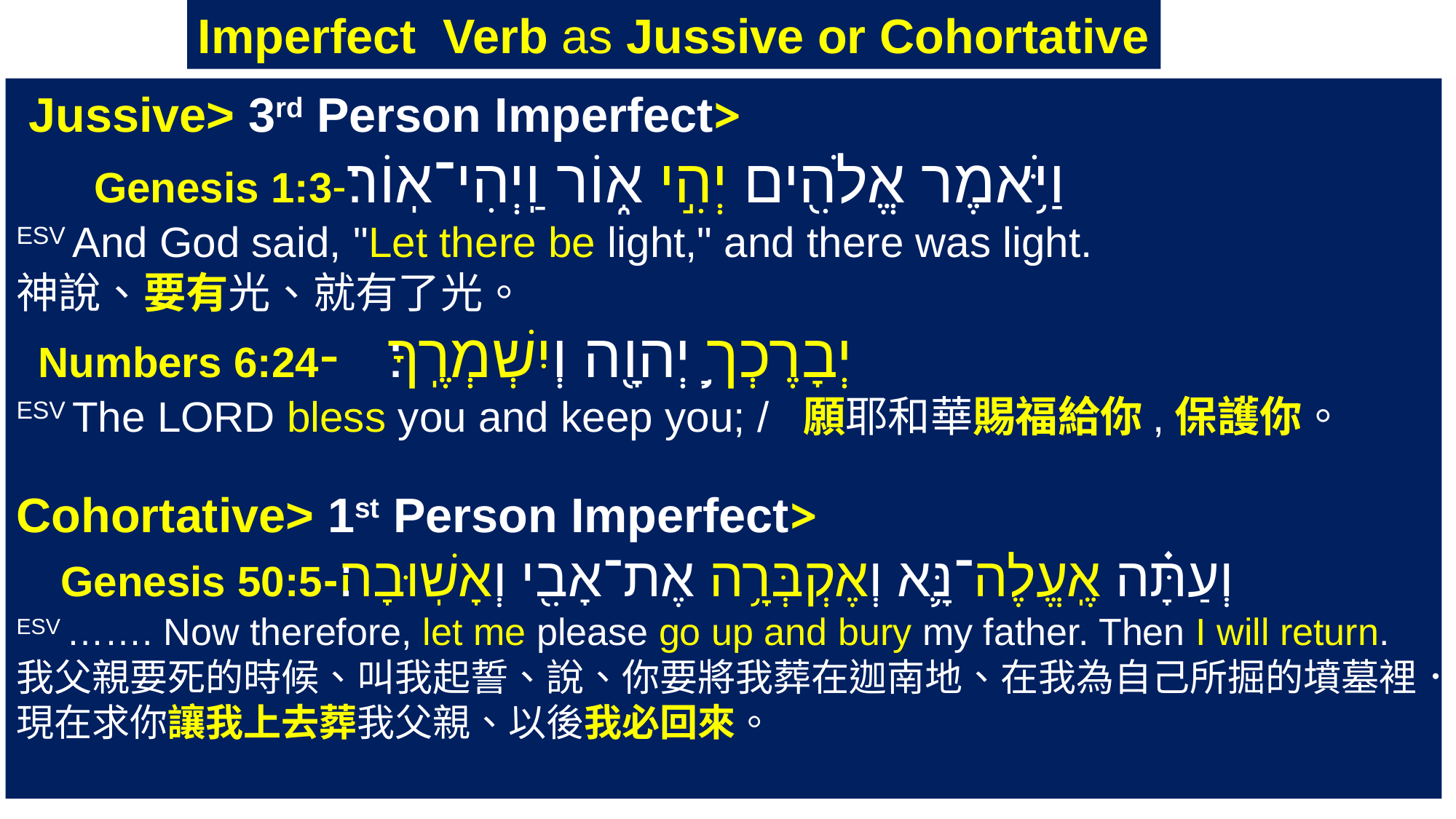

Imperfect  Verb as Jussive or Cohortative
        <Jussive> 3rd Person Imperfect
‎וַיֹּ֥אמֶר אֱלֹהִ֖ים יְהִ֣י א֑וֹר וַֽיְהִי־אֽוֹר׃-Genesis 1:3
ESV And God said, "Let there be light," and there was light.
神說、要有光、就有了光。
יְבָרֶכְךָ֥ יְהוָ֖ה וְיִשְׁמְרֶֽךָ׃   -Numbers 6:24
ESV The LORD bless you and keep you; /  願耶和華賜福給你,保護你。

       <Cohortative> 1st Person Imperfect
‎‎וְעַתָּ֗ה אֶֽעֱלֶה־נָּ֛א וְאֶקְבְּרָ֥ה אֶת־אָבִ֖י וְאָשֽׁוּבָה׃-Genesis 50:5
ESV ……. Now therefore, let me please go up and bury my father. Then I will return.
我父親要死的時候、叫我起誓、說、你要將我葬在迦南地、在我為自己所掘的墳墓裡．現在求你讓我上去葬我父親、以後我必回來。